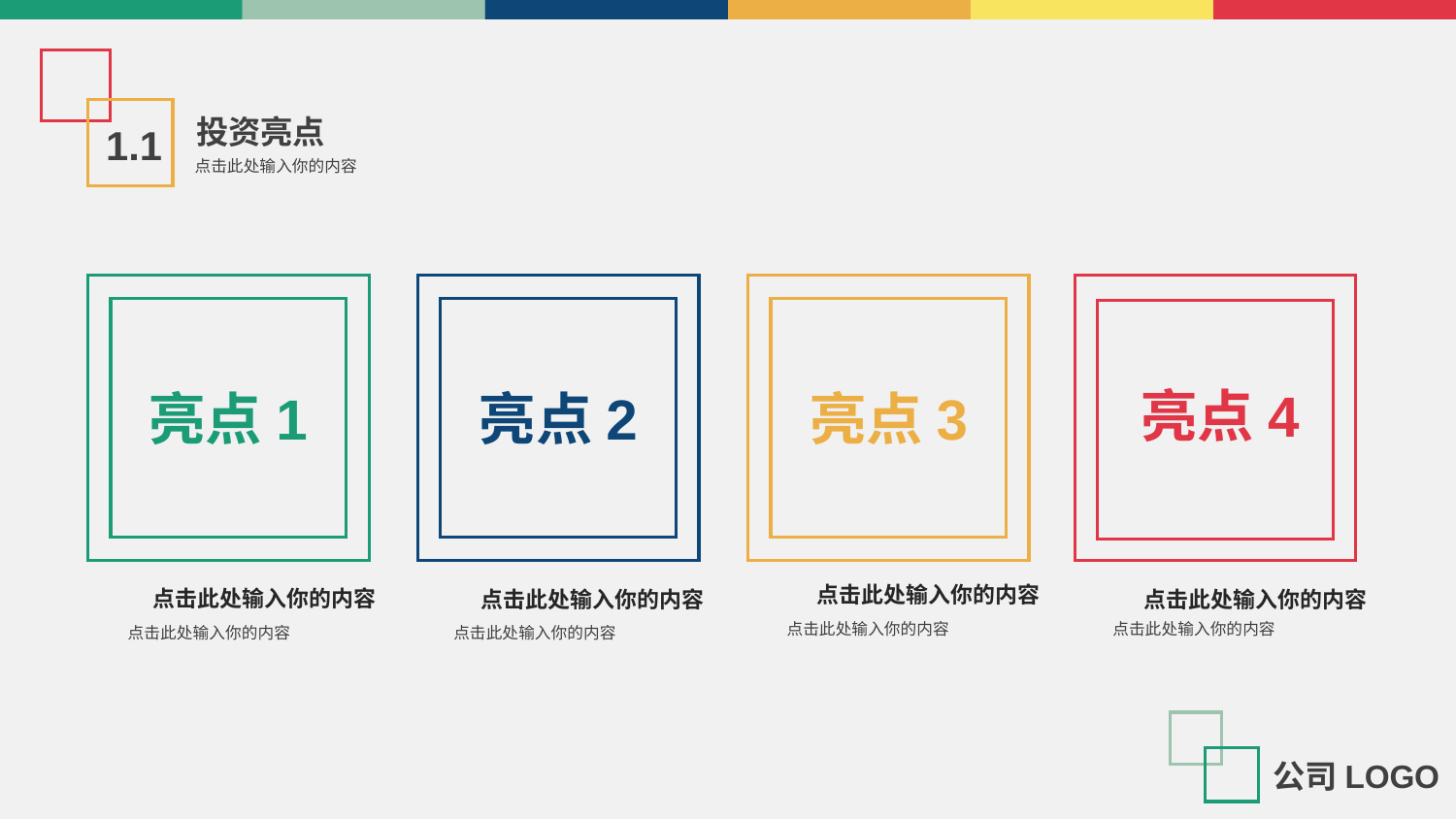

投资亮点
1.1
点击此处输入你的内容

亮点1

亮点2

亮点4
亮点3
点击此处输入你的内容
点击此处输入你的内容
点击此处输入你的内容
点击此处输入你的内容
点击此处输入你的内容
点击此处输入你的内容
点击此处输入你的内容
点击此处输入你的内容